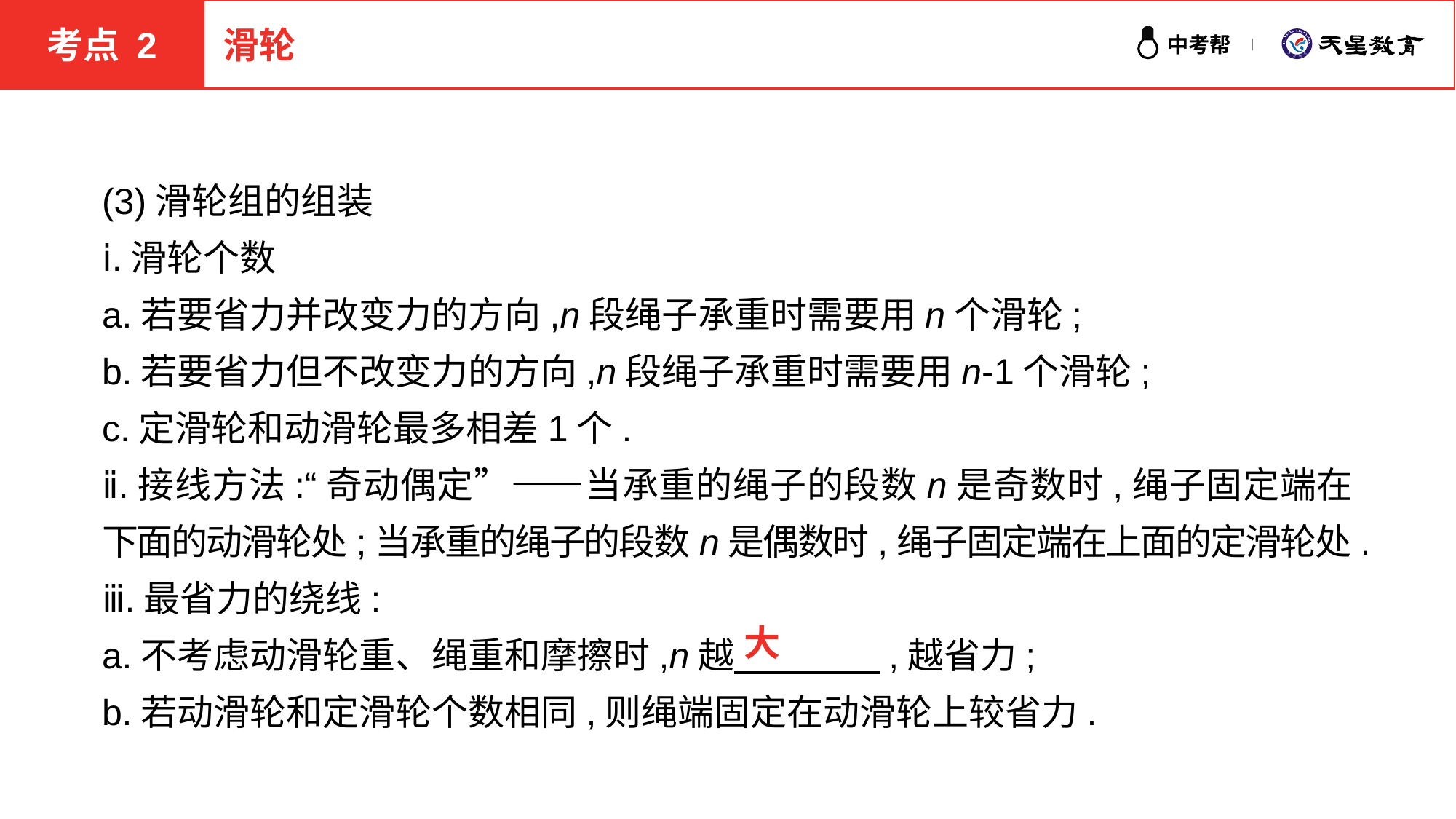

考点 2
滑轮
(3)滑轮组的组装
ⅰ.滑轮个数
a.若要省力并改变力的方向,n段绳子承重时需要用n个滑轮;
b.若要省力但不改变力的方向,n段绳子承重时需要用n-1个滑轮;
c.定滑轮和动滑轮最多相差1个.
ⅱ.接线方法:“奇动偶定”——当承重的绳子的段数n是奇数时,绳子固定端在下面的动滑轮处;当承重的绳子的段数n是偶数时,绳子固定端在上面的定滑轮处.
ⅲ.最省力的绕线:
a.不考虑动滑轮重、绳重和摩擦时,n越　　　　,越省力;
b.若动滑轮和定滑轮个数相同,则绳端固定在动滑轮上较省力.
大